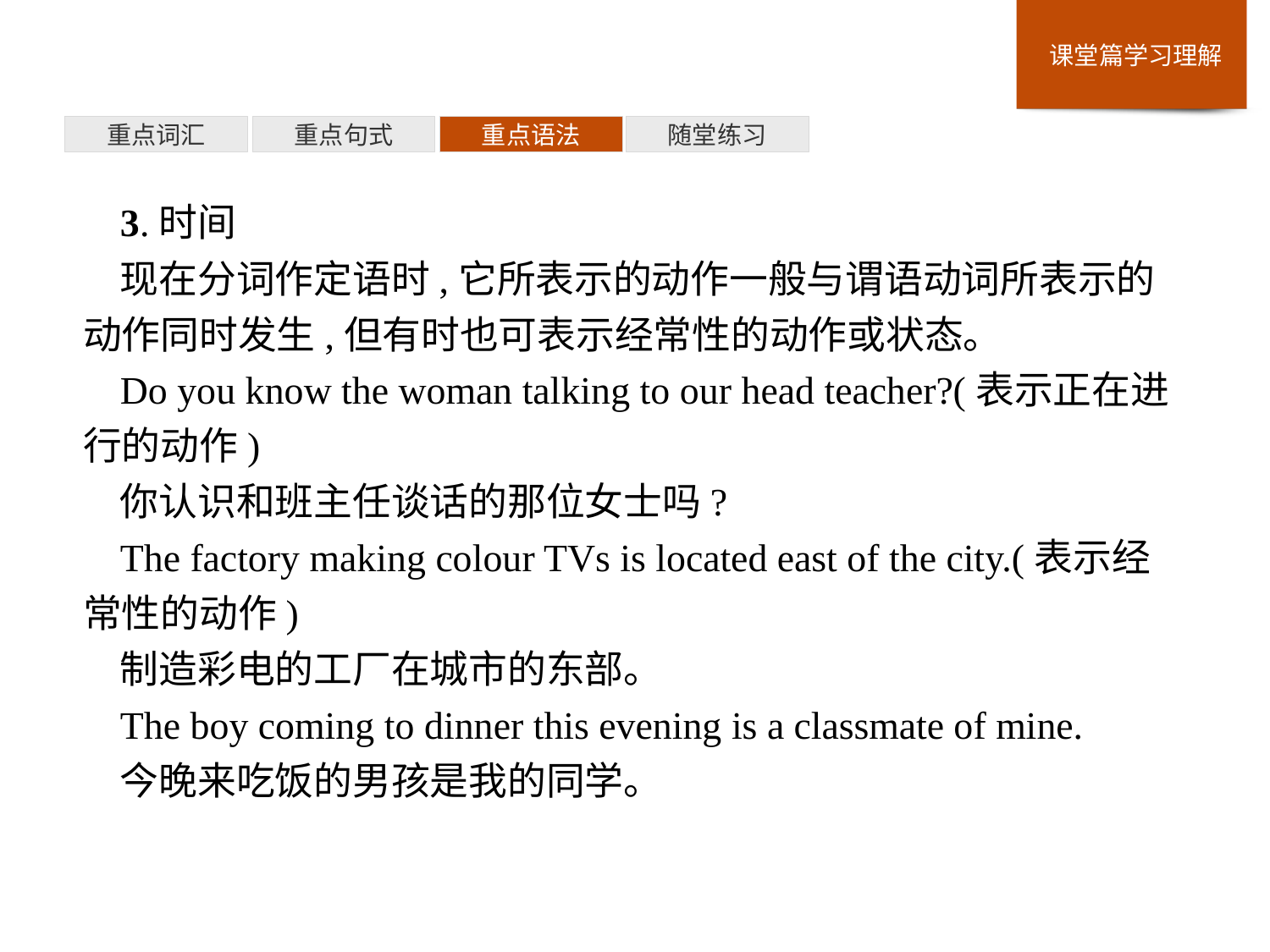

重点词汇
重点句式
重点语法
随堂练习
3.时间
现在分词作定语时,它所表示的动作一般与谓语动词所表示的动作同时发生,但有时也可表示经常性的动作或状态。
Do you know the woman talking to our head teacher?(表示正在进行的动作)
你认识和班主任谈话的那位女士吗?
The factory making colour TVs is located east of the city.(表示经常性的动作)
制造彩电的工厂在城市的东部。
The boy coming to dinner this evening is a classmate of mine.
今晚来吃饭的男孩是我的同学。